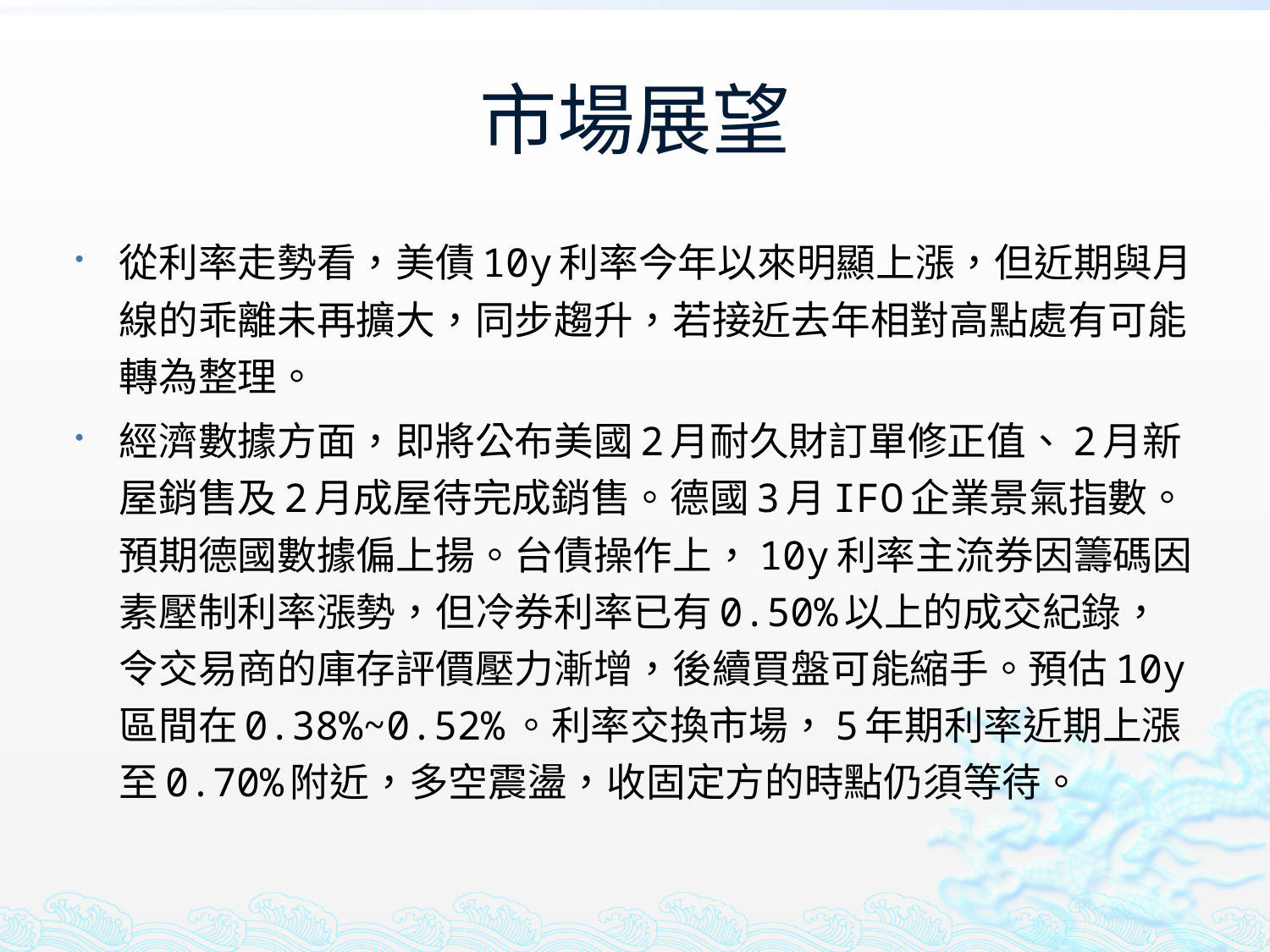

# 市場展望
從利率走勢看，美債10y利率今年以來明顯上漲，但近期與月線的乖離未再擴大，同步趨升，若接近去年相對高點處有可能轉為整理。
經濟數據方面，即將公布美國2月耐久財訂單修正值、2月新屋銷售及2月成屋待完成銷售。德國3月IFO企業景氣指數。預期德國數據偏上揚。台債操作上，10y利率主流券因籌碼因素壓制利率漲勢，但冷券利率已有0.50%以上的成交紀錄，令交易商的庫存評價壓力漸增，後續買盤可能縮手。預估10y區間在0.38%~0.52%。利率交換市場，5年期利率近期上漲至0.70%附近，多空震盪，收固定方的時點仍須等待。